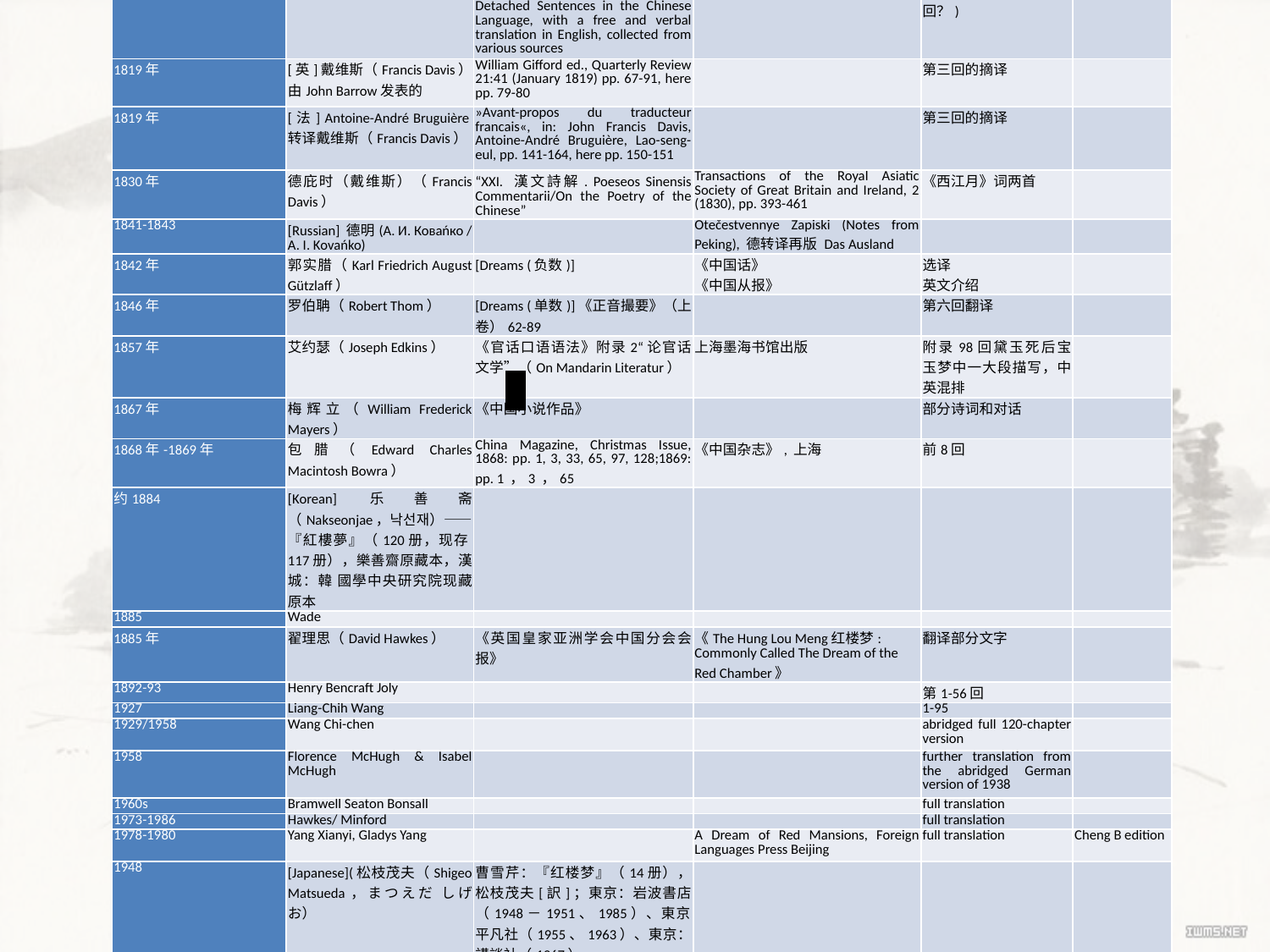

| 时间 | 编者/译者 | 文章或书籍名称 | 刊物 | 翻译情况 | 底本 |
| --- | --- | --- | --- | --- | --- |
| 1791 | 程偉元 Cheng Weiyuan ed., 高鶚 Gao E | 《新鐫全部繡像紅樓夢》 | incl. 99 images, reprint北京师范大学, 1987 |  | Cheng A 程甲本 |
| ²1792 | 程偉元 Cheng Weiyuan ed., 高鶚 Gao E |  |  | Cheng A and B both known as 程高本 Chenggao edition | Cheng B 程乙本 |
| 约1800-1850 |  | 以满语的发音为标准进行翻译 |  |  |  |
| 1815年 | 马礼逊（Robert Morrison） | 《华英字典》A Dictionary of the Chinese language in three parts | Macao: East India Company Press | 《红楼梦》名称 |  |
| 1816年 | 马礼逊（Robert Morrison） | 《中文对话与单句》Dialogues and Detached Sentences in the Chinese Language, with a free and verbal translation in English, collected from various sources | Macao: East India Company's Press | 对话片段翻译(第4回？) |  |
| 1819年 | [英]戴维斯（Francis Davis），由John Barrow发表的 | William Gifford ed., Quarterly Review 21:41 (January 1819) pp. 67-91, here pp. 79-80 |  | 第三回的摘译 |  |
| 1819年 | [法] Antoine-André Bruguière转译戴维斯（Francis Davis） | »Avant-propos du traducteur francais«, in: John Francis Davis, Antoine-André Bruguière, Lao-seng-eul, pp. 141-164, here pp. 150-151 |  | 第三回的摘译 |  |
| 1830年 | 德庇时（戴维斯）（Francis Davis） | “XXI. 漢文詩解. Poeseos Sinensis Commentarii/On the Poetry of the Chinese” | Transactions of the Royal Asiatic Society of Great Britain and Ireland, 2 (1830), pp. 393-461 | 《西江月》词两首 |  |
| 1841-1843 | [Russian] 德明(А. И. Коваńко / A. I. Kovańko) |  | Otečestvennye Zapiski (Notes from Peking), 德转译再版 Das Ausland |  |  |
| 1842年 | 郭实腊（Karl Friedrich August Gützlaff） | [Dreams (负数)] | 《中国话》 《中国从报》 | 选译 英文介绍 |  |
| 1846年 | 罗伯聃（Robert Thom） | [Dreams (单数)]《正音撮要》（上卷）62-89 |  | 第六回翻译 |  |
| 1857年 | 艾约瑟（Joseph Edkins） | 《官话口语语法》附录2“论官话文学”（On Mandarin Literatur） | 上海墨海书馆出版 | 附录98回黛玉死后宝玉梦中一大段描写，中英混排 |  |
| 1867年 | 梅辉立（William Frederick Mayers） | 《中国小说作品》 |  | 部分诗词和对话 |  |
| 1868年-1869年 | 包腊（Edward Charles Macintosh Bowra） | China Magazine, Christmas Issue, 1868: pp. 1, 3, 33, 65, 97, 128;1869: pp. 1 ，3 ，65 | 《中国杂志》, 上海 | 前8回 |  |
| 约1884 | [Korean]乐善斋（Nakseonjae，낙선재）——『紅樓夢』（120册，现存117册），樂善齋原藏本，漢城：韓 國學中央研究院现藏原本 |  |  |  |  |
| 1885 | Wade |  |  |  |  |
| 1885年 | 翟理思（David Hawkes） | 《英国皇家亚洲学会中国分会会报》 | 《The Hung Lou Meng红楼梦: Commonly Called The Dream of the Red Chamber》 | 翻译部分文字 |  |
| 1892-93 | Henry Bencraft Joly |  |  | 第1-56回 |  |
| 1927 | Liang-Chih Wang |  |  | 1-95 |  |
| 1929/1958 | Wang Chi-chen |  |  | abridged full 120-chapter version |  |
| 1958 | Florence McHugh & Isabel McHugh |  |  | further translation from the abridged German version of 1938 |  |
| 1960s | Bramwell Seaton Bonsall |  |  | full translation |  |
| 1973-1986 | Hawkes/ Minford |  |  | full translation |  |
| 1978-1980 | Yang Xianyi, Gladys Yang |  | A Dream of Red Mansions, Foreign Languages Press Beijing | full translation | Cheng B edition |
| 1948 | [Japanese](松枝茂夫（Shigeo Matsueda，まつえだ しげお） | 曹雪芹：『红楼梦』（14册），松枝茂夫[訳]；東京：岩波書店（1948－1951、1985）、東京：平凡社（1955、1963）、東京：講談社（1967） |  |  |  |
#